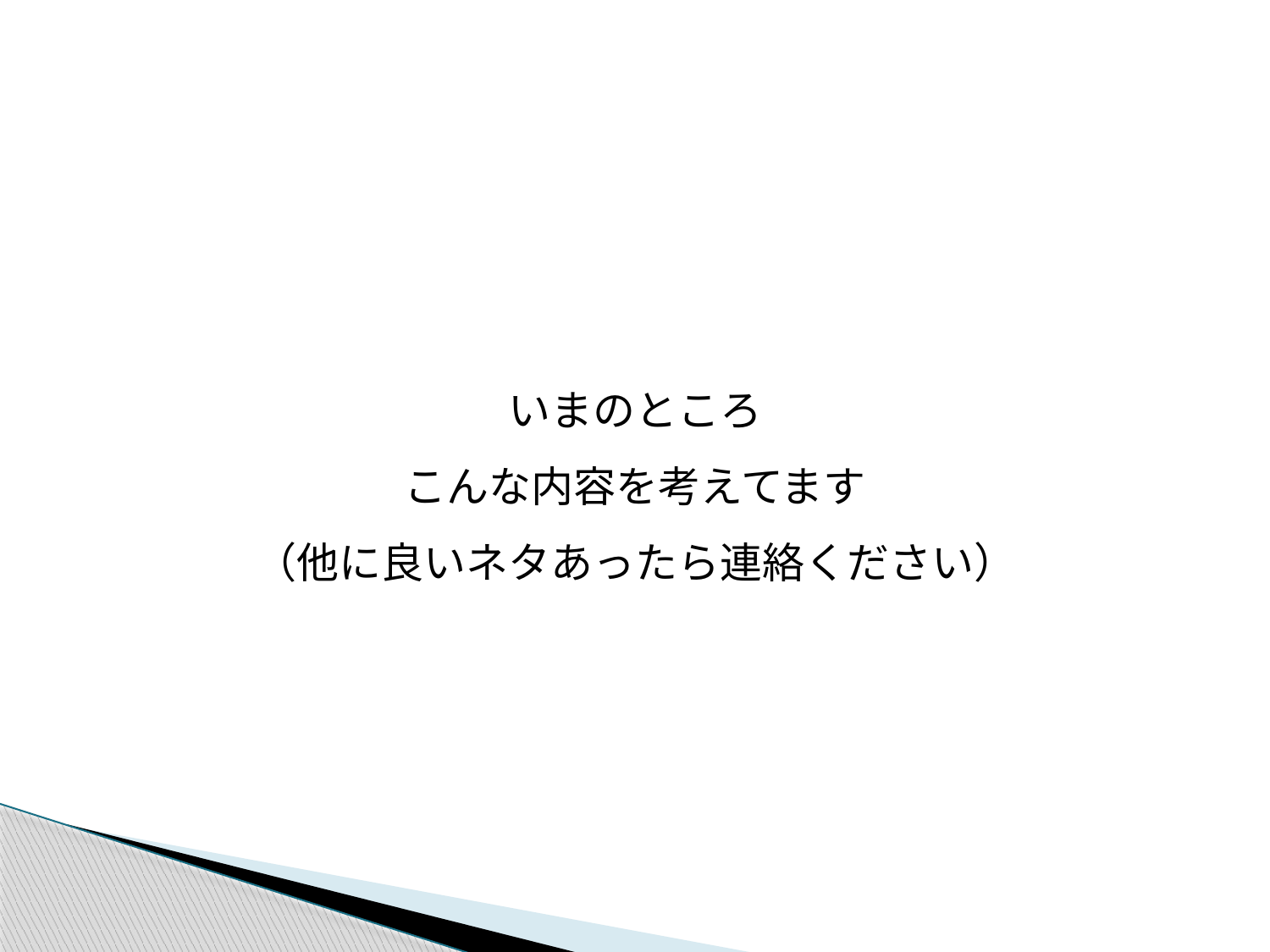

いまのところ
こんな内容を考えてます
（他に良いネタあったら連絡ください）